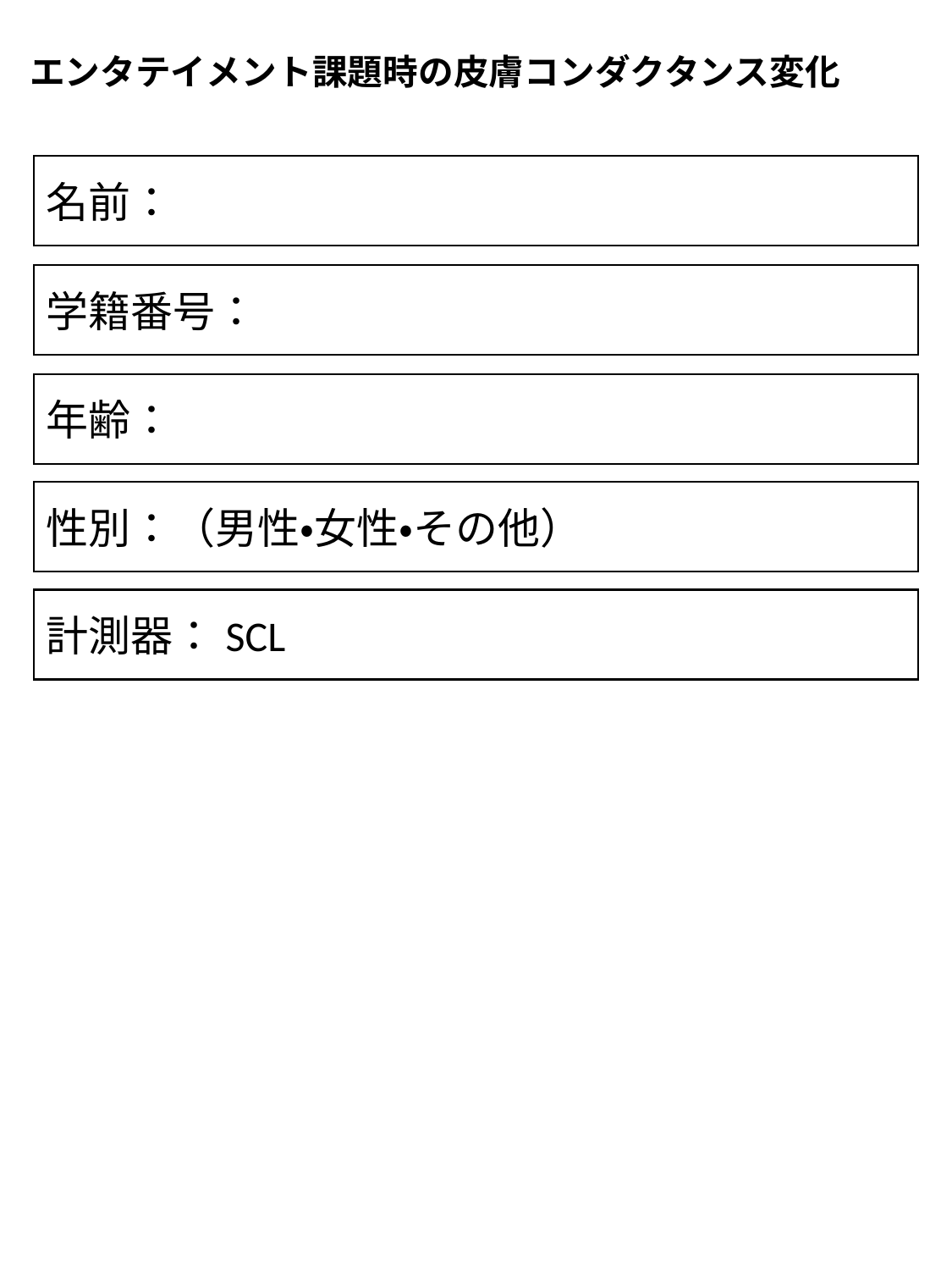

エンタテイメント課題時の皮膚コンダクタンス変化
名前：
学籍番号：
年齢：
性別：（男性・女性・その他）
計測器：SCL